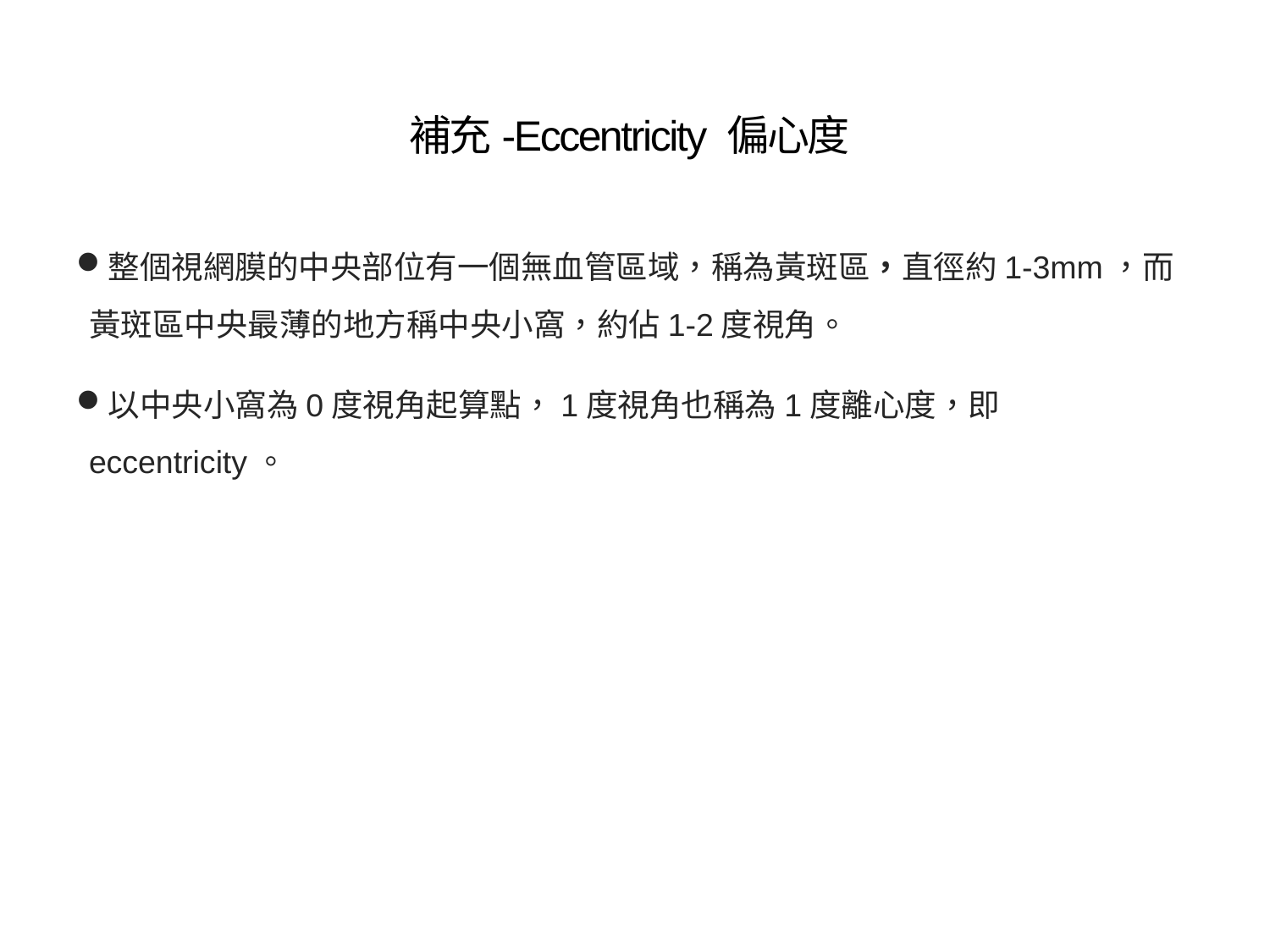

# 補充-Eccentricity 偏心度
整個視網膜的中央部位有一個無血管區域，稱為黃斑區，直徑約1-3mm，而黃斑區中央最薄的地方稱中央小窩，約佔1-2度視角。
以中央小窩為0度視角起算點，1度視角也稱為1度離心度，即eccentricity。